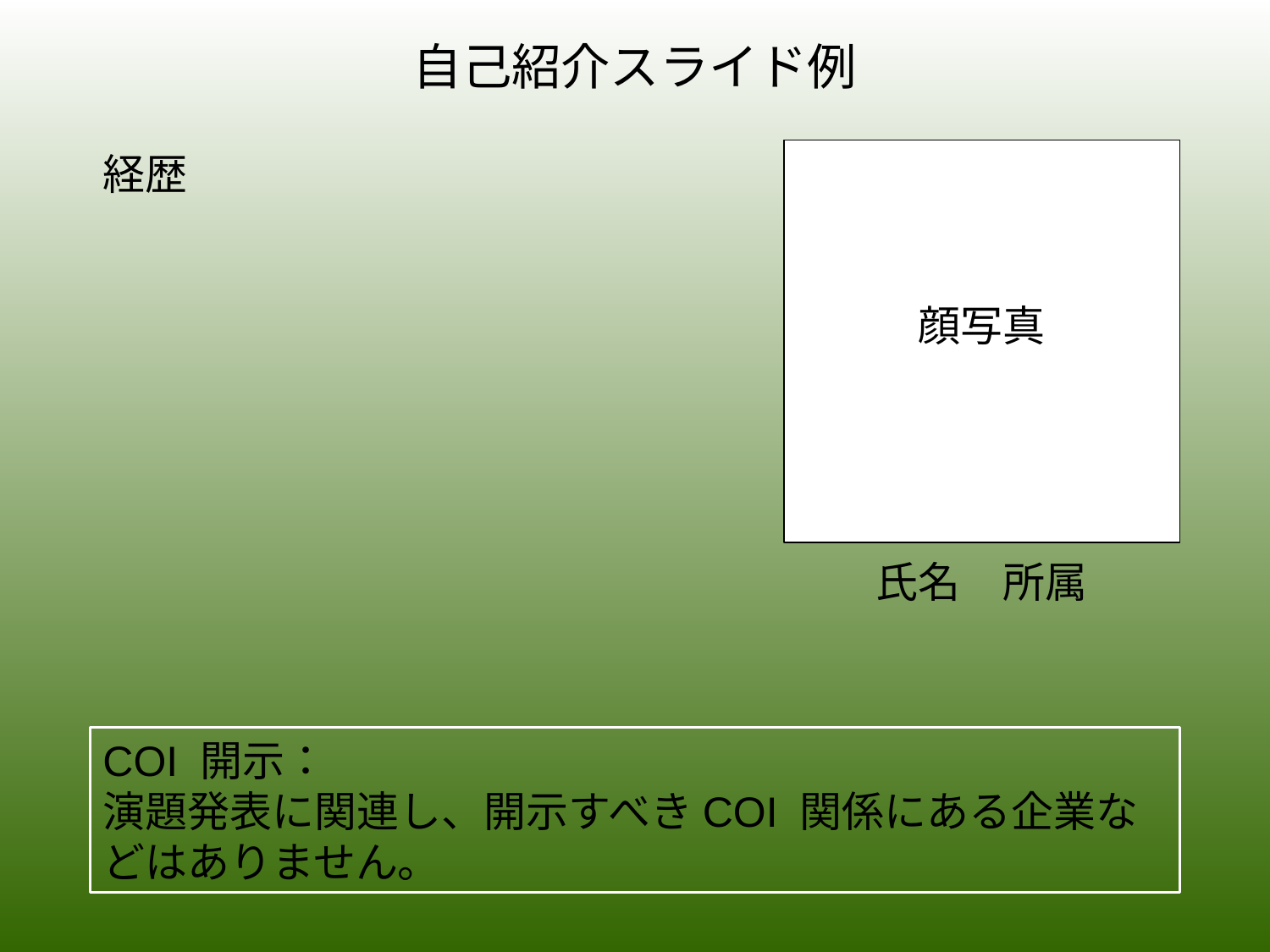

自己紹介スライド例

顔写真
経歴
氏名　所属
COI 開示：
演題発表に関連し、開示すべきCOI 関係にある企業などはありません。